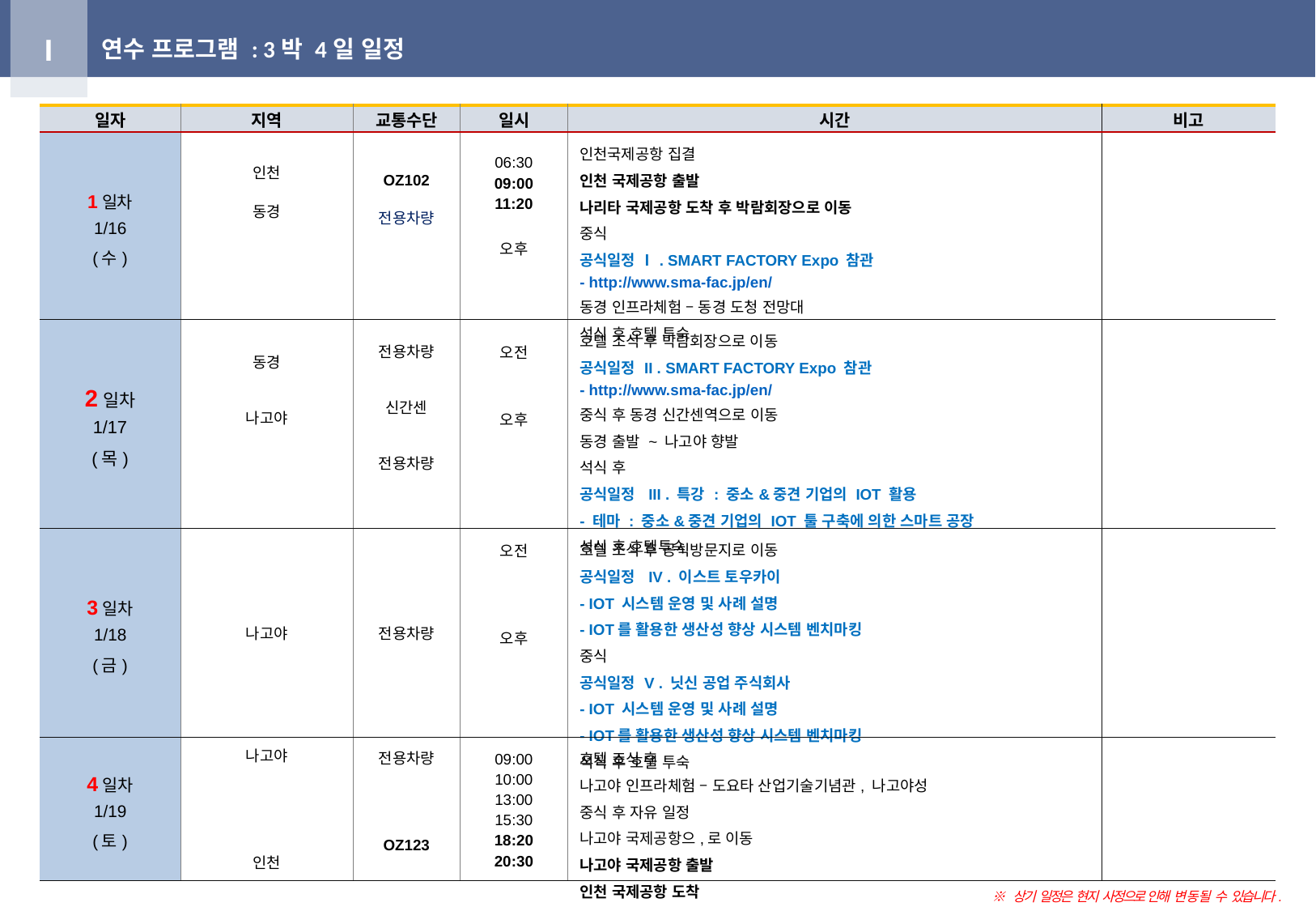

I
연수 프로그램 : 3박 4일 일정
| 일자 | 지역 | 교통수단 | 일시 | 시간 | 비고 |
| --- | --- | --- | --- | --- | --- |
| 1일차 1/16 (수) | 인천 동경 | OZ102 전용차량 | 06:30 09:00 11:20 오후 | 인천국제공항 집결 인천 국제공항 출발 나리타 국제공항 도착 후 박람회장으로 이동 중식 공식일정 Ⅰ. SMART FACTORY Expo 참관 - http://www.sma-fac.jp/en/ 동경 인프라체험 – 동경 도청 전망대 석식 후 호텔 투숙 |  |
| 2일차 1/17 (목) | 동경 나고야 | 전용차량 신간센 전용차량 | 오전 오후 | 호텔 조식 후 박람회장으로 이동 공식일정 II . SMART FACTORY Expo 참관 - http://www.sma-fac.jp/en/ 중식 후 동경 신간센역으로 이동 동경 출발 ~ 나고야 향발 석식 후 공식일정 III . 특강 : 중소&중견 기업의 IOT 활용 - 테마 : 중소&중견 기업의 IOT 툴 구축에 의한 스마트 공장 석식 후 호텔투숙 |  |
| 3일차 1/18 (금) | 나고야 | 전용차량 | 오전 오후 | 호텔 조식 후 공식방문지로 이동 공식일정 IV . 이스트 토우카이 - IOT 시스템 운영 및 사례 설명 - IOT를 활용한 생산성 향상 시스템 벤치마킹 중식 공식일정 V . 닛신 공업 주식회사 - IOT 시스템 운영 및 사례 설명 - IOT를 활용한 생산성 향상 시스템 벤치마킹 석식 후 호텔 투숙 |  |
| 4일차 1/19 (토) | 나고야 인천 | 전용차량 OZ123 | 09:00 10:00 13:00 15:30 18:20 20:30 | 호텔 조식 후 나고야 인프라체험 – 도요타 산업기술기념관, 나고야성 중식 후 자유 일정 나고야 국제공항으,로 이동 나고야 국제공항 출발 인천 국제공항 도착 |  |
※ 상기 일정은 현지 사정으로 인해  변동 될 수 있습니다.